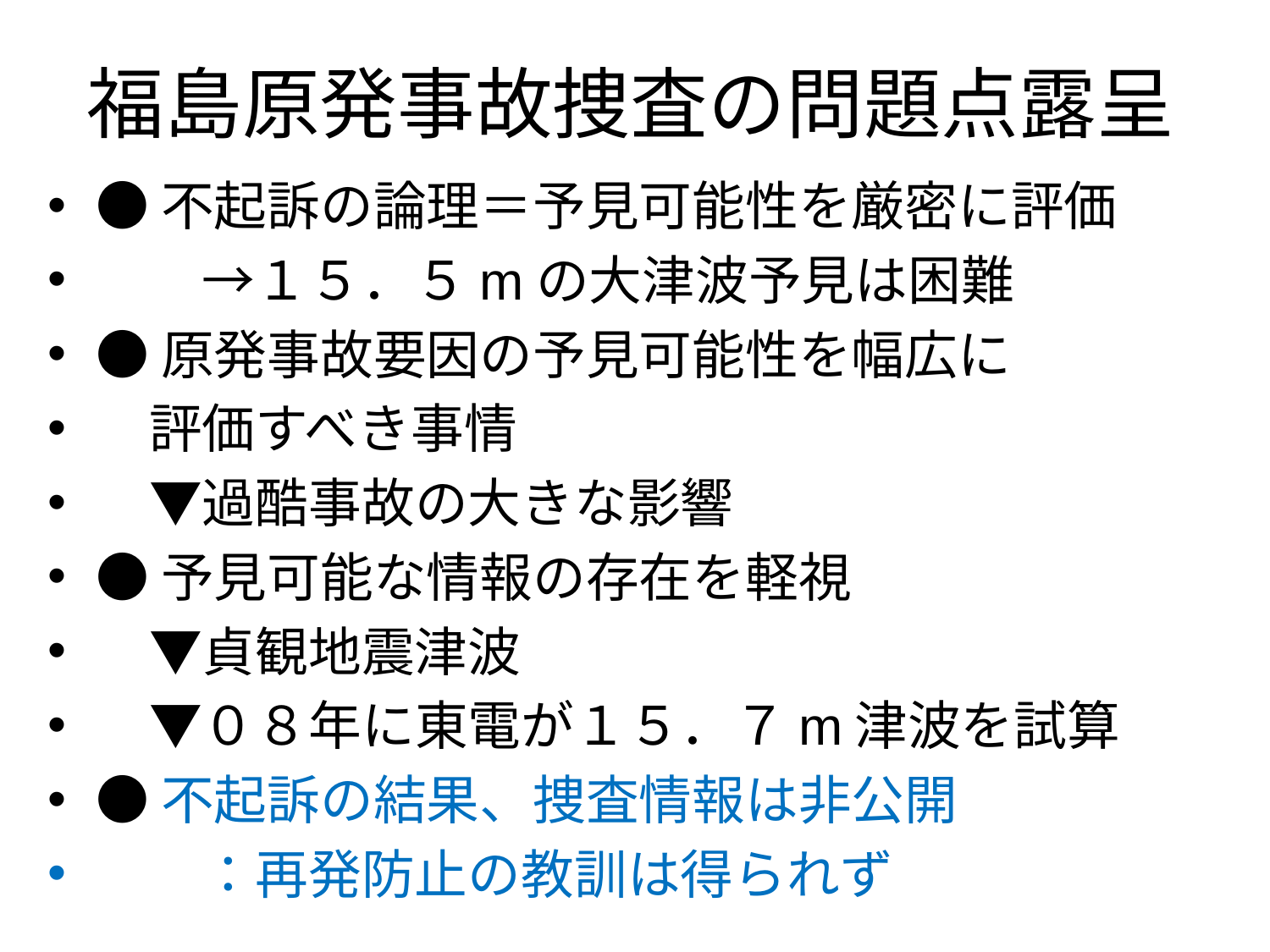

# 福島原発事故捜査の問題点露呈
●不起訴の論理＝予見可能性を厳密に評価
　　→１５．５mの大津波予見は困難
●原発事故要因の予見可能性を幅広に
　評価すべき事情
　▼過酷事故の大きな影響
●予見可能な情報の存在を軽視
　▼貞観地震津波
　▼０８年に東電が１５．７m津波を試算
●不起訴の結果、捜査情報は非公開
　　：再発防止の教訓は得られず